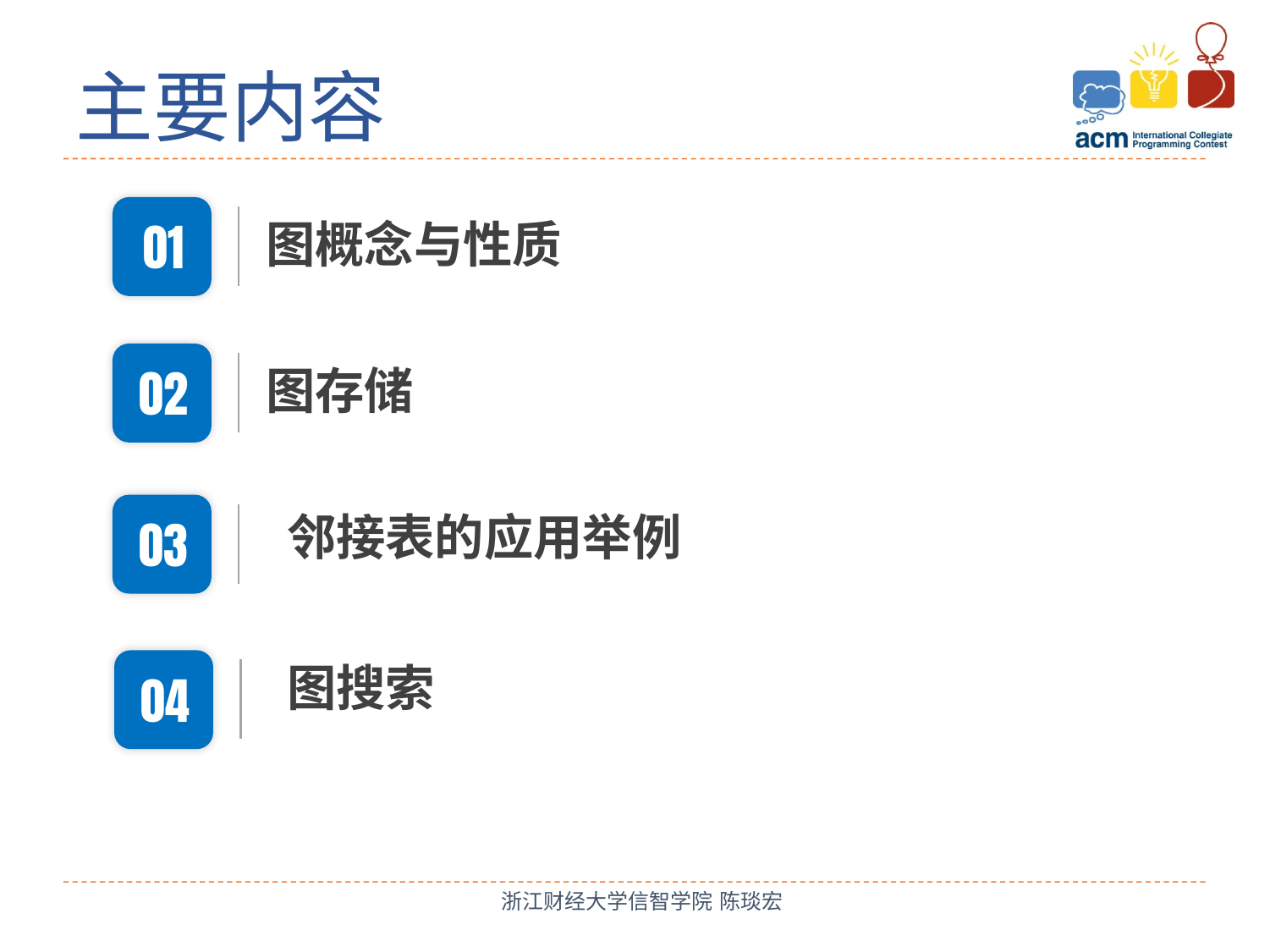

# 主要内容

图概念与性质
01

图存储
02

邻接表的应用举例
03

图搜索
04
浙江财经大学信智学院 陈琰宏
2